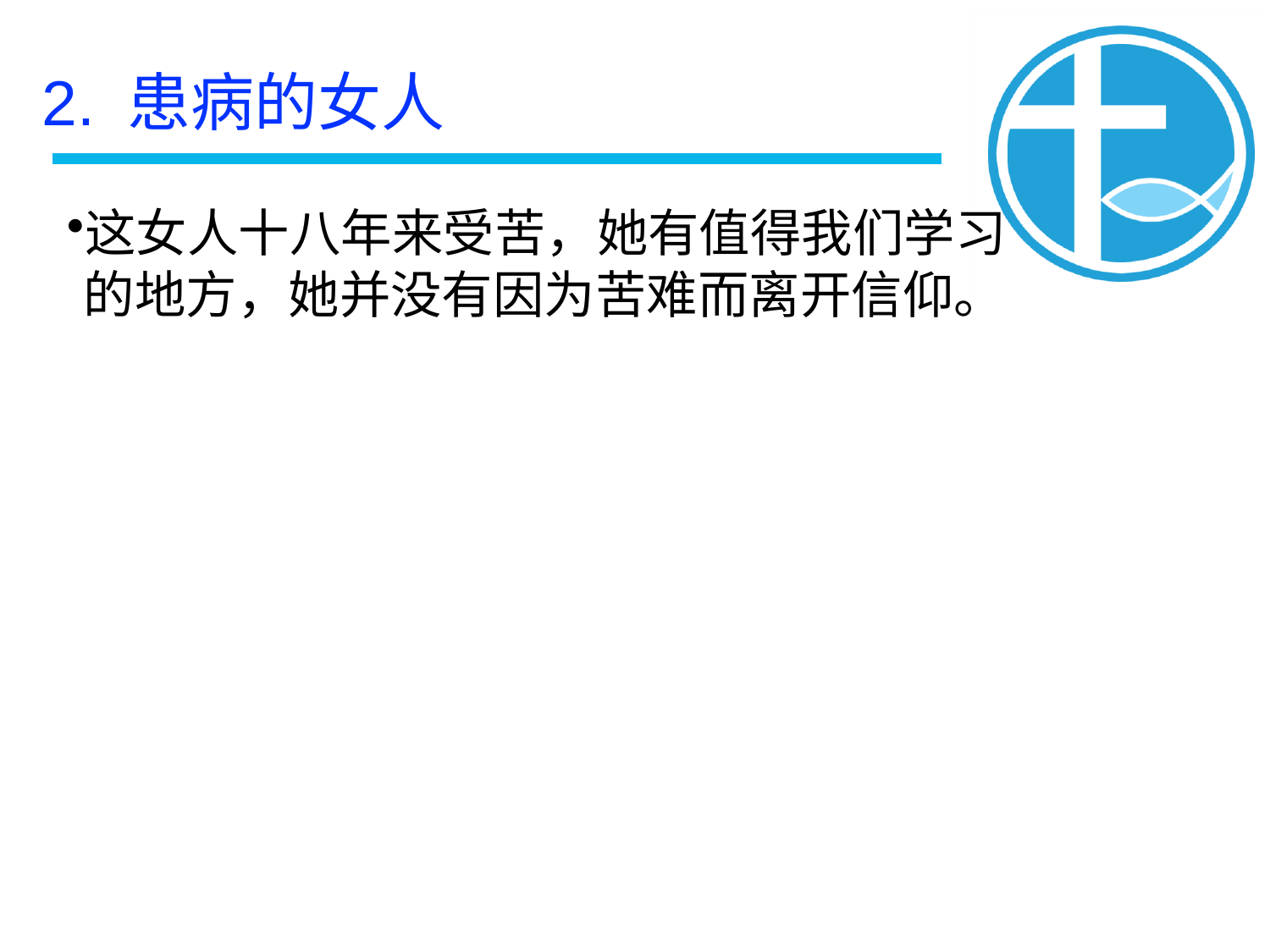

2. 患病的女人
这女人十八年来受苦，她有值得我们学习的地方，她并没有因为苦难而离开信仰。